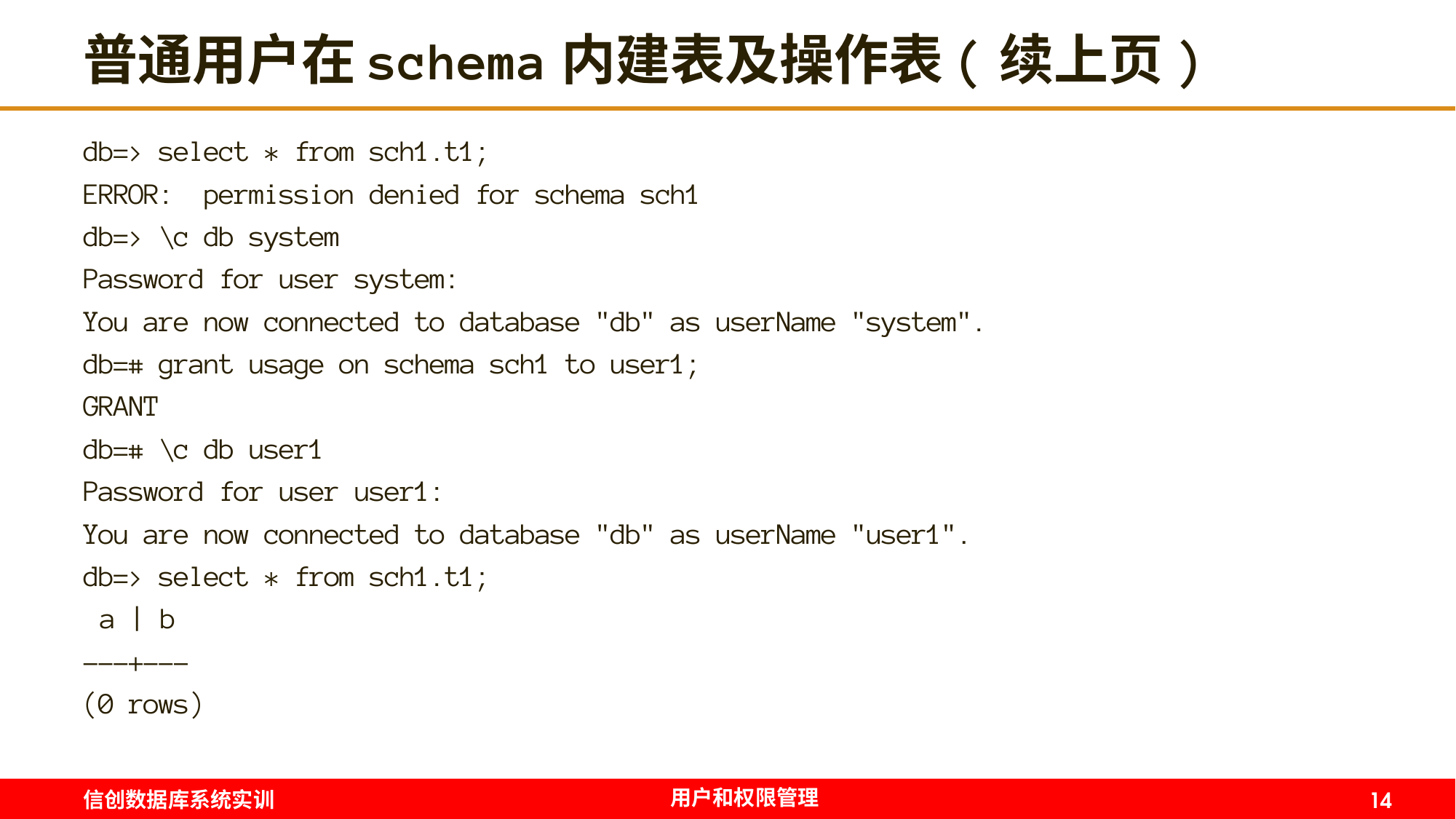

# 普通用户在schema内建表及操作表(续上页)
db=> select * from sch1.t1;
ERROR:  permission denied for schema sch1
db=> \c db system
Password for user system:
You are now connected to database "db" as userName "system".
db=# grant usage on schema sch1 to user1;
GRANT
db=# \c db user1
Password for user user1:
You are now connected to database "db" as userName "user1".
db=> select * from sch1.t1;
 a | b
---+---
(0 rows)